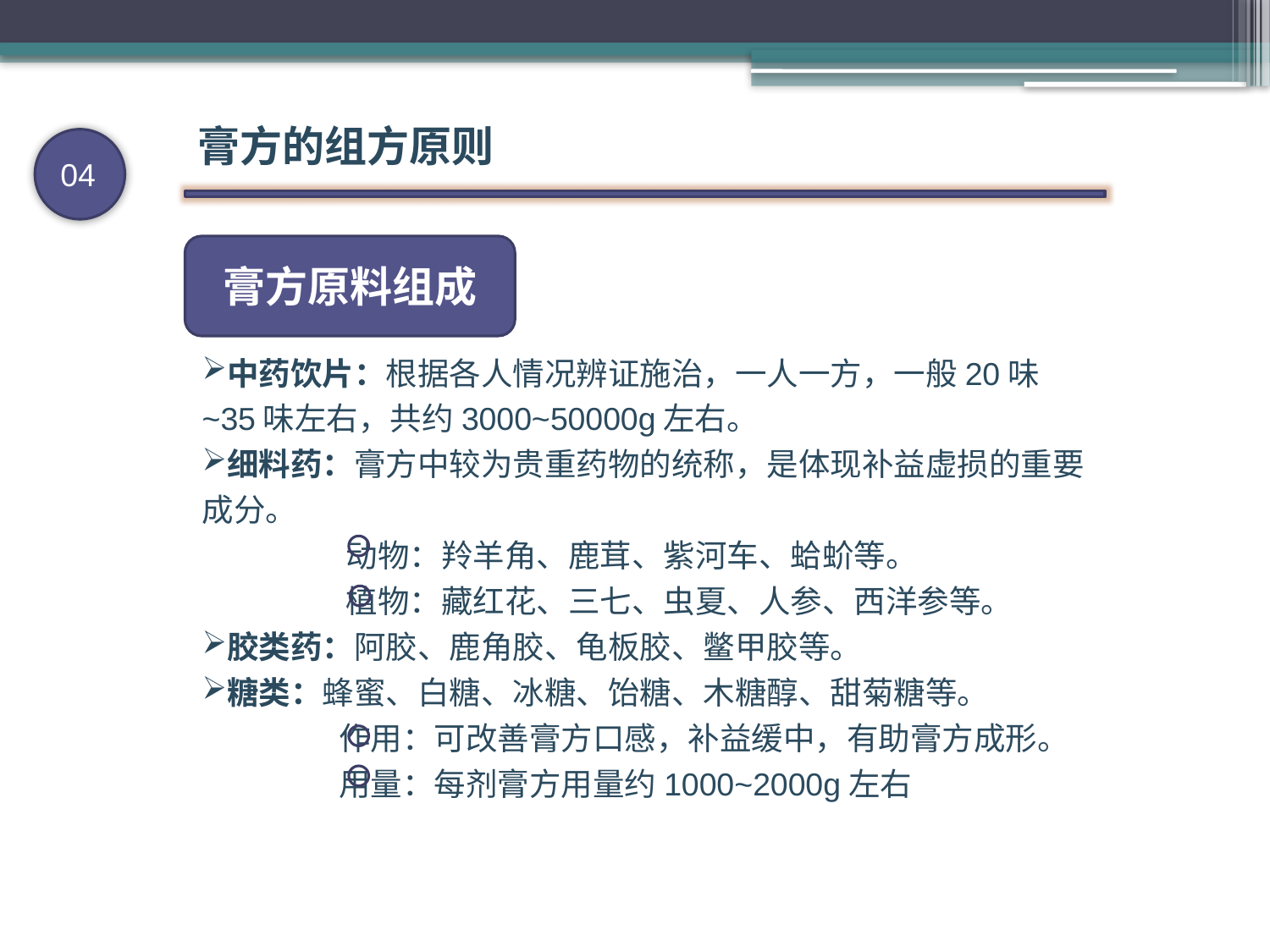

膏方的组方原则
04

膏方原料组成
中药饮片：根据各人情况辨证施治，一人一方，一般20味~35味左右，共约3000~50000g左右。
细料药：膏方中较为贵重药物的统称，是体现补益虚损的重要成分。
                   动物：羚羊角、鹿茸、紫河车、蛤蚧等。
                   植物：藏红花、三七、虫夏、人参、西洋参等。
胶类药：阿胶、鹿角胶、龟板胶、鳖甲胶等。
糖类：蜂蜜、白糖、冰糖、饴糖、木糖醇、甜菊糖等。
                  作用：可改善膏方口感，补益缓中，有助膏方成形。
                  用量：每剂膏方用量约1000~2000g左右